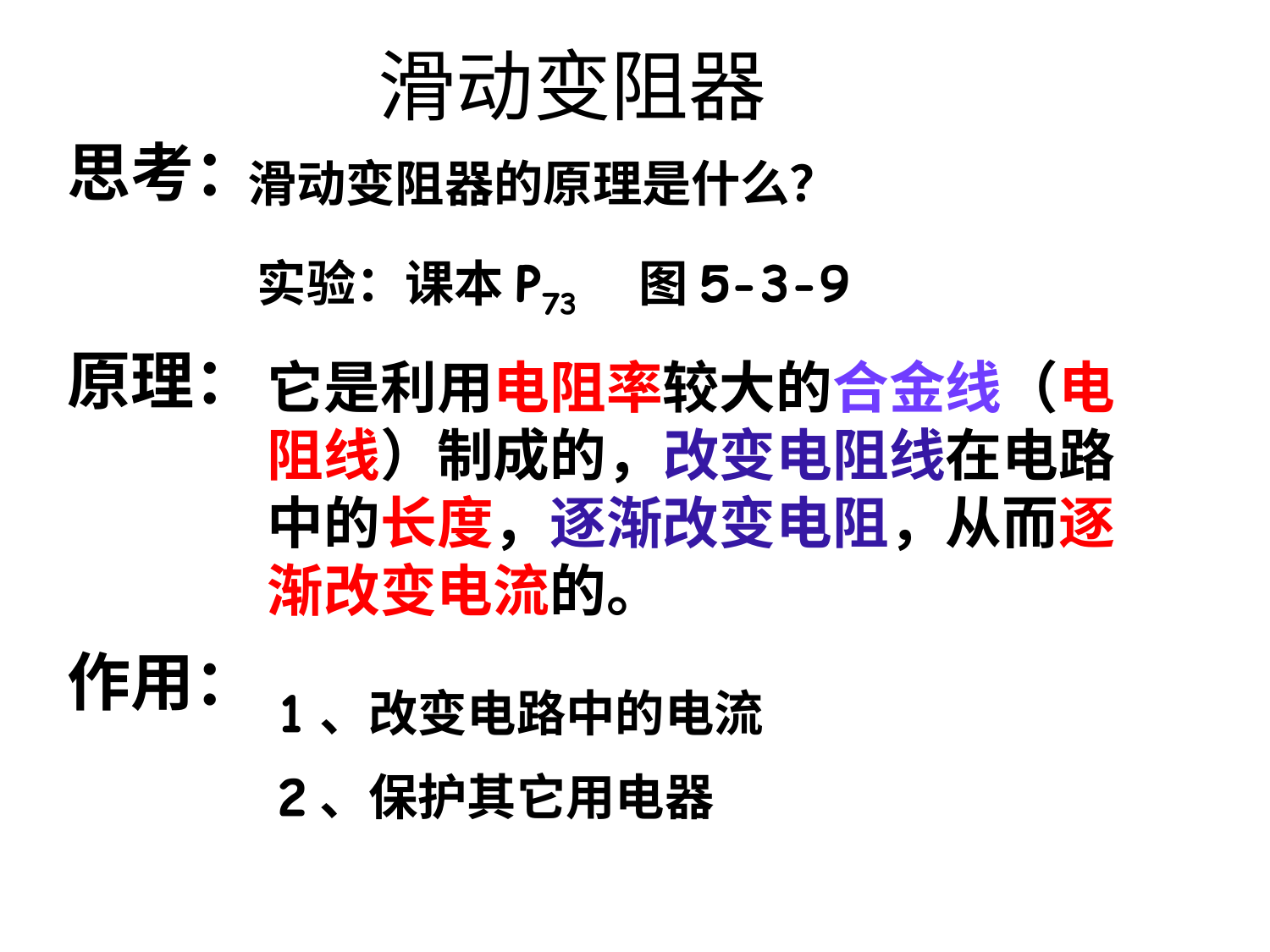

# 滑动变阻器
思考：
滑动变阻器的原理是什么？
实验：课本P73    图5-3-9
原理：
它是利用电阻率较大的合金线（电阻线）制成的，改变电阻线在电路中的长度，逐渐改变电阻，从而逐渐改变电流的。
作用：
1、改变电路中的电流
2、保护其它用电器